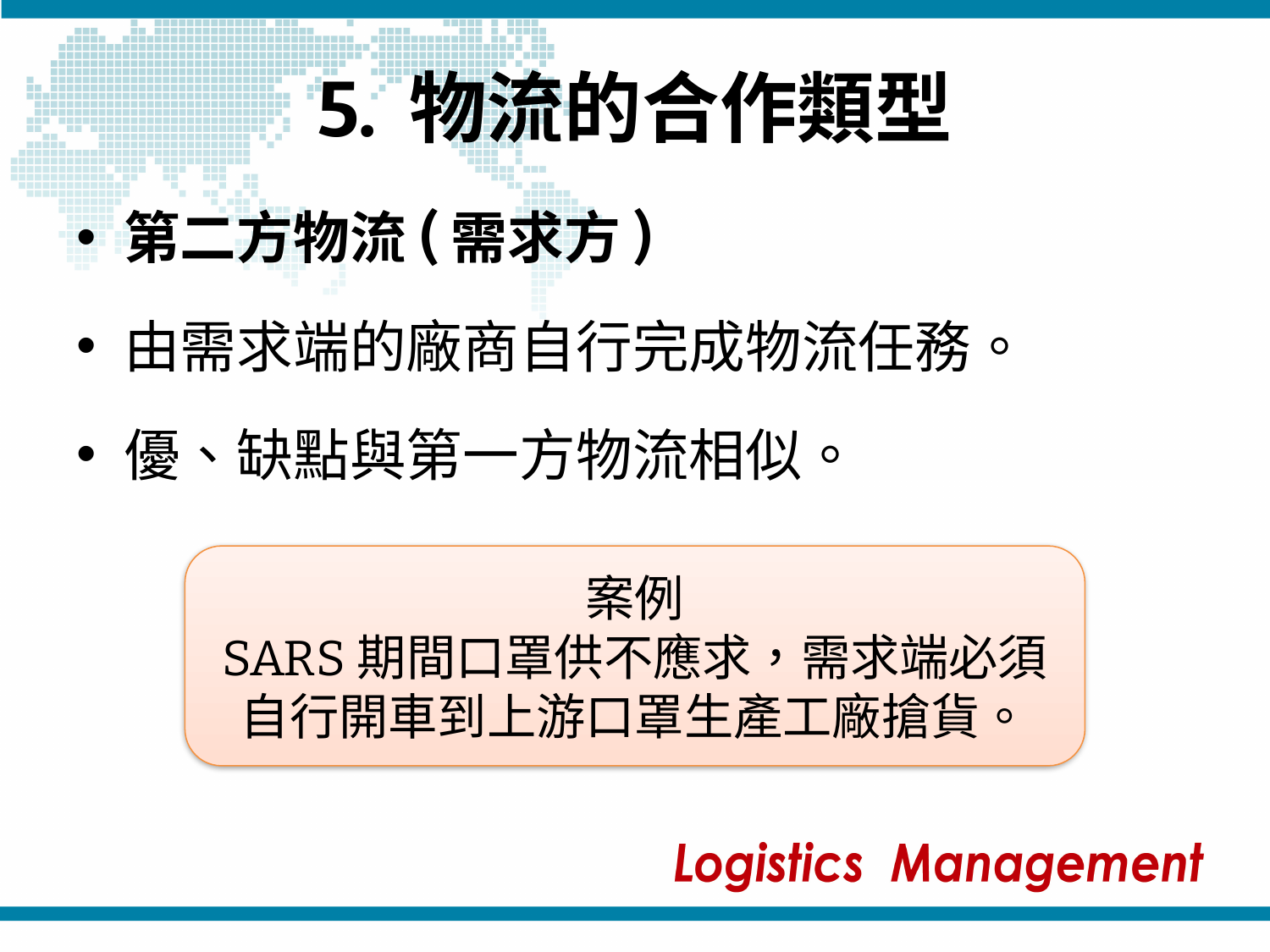

# 5. 物流的合作類型
第二方物流(需求方)

由需求端的廠商自行完成物流任務。

優、缺點與第一方物流相似。

案例
SARS期間口罩供不應求，需求端必須自行開車到上游口罩生產工廠搶貨。